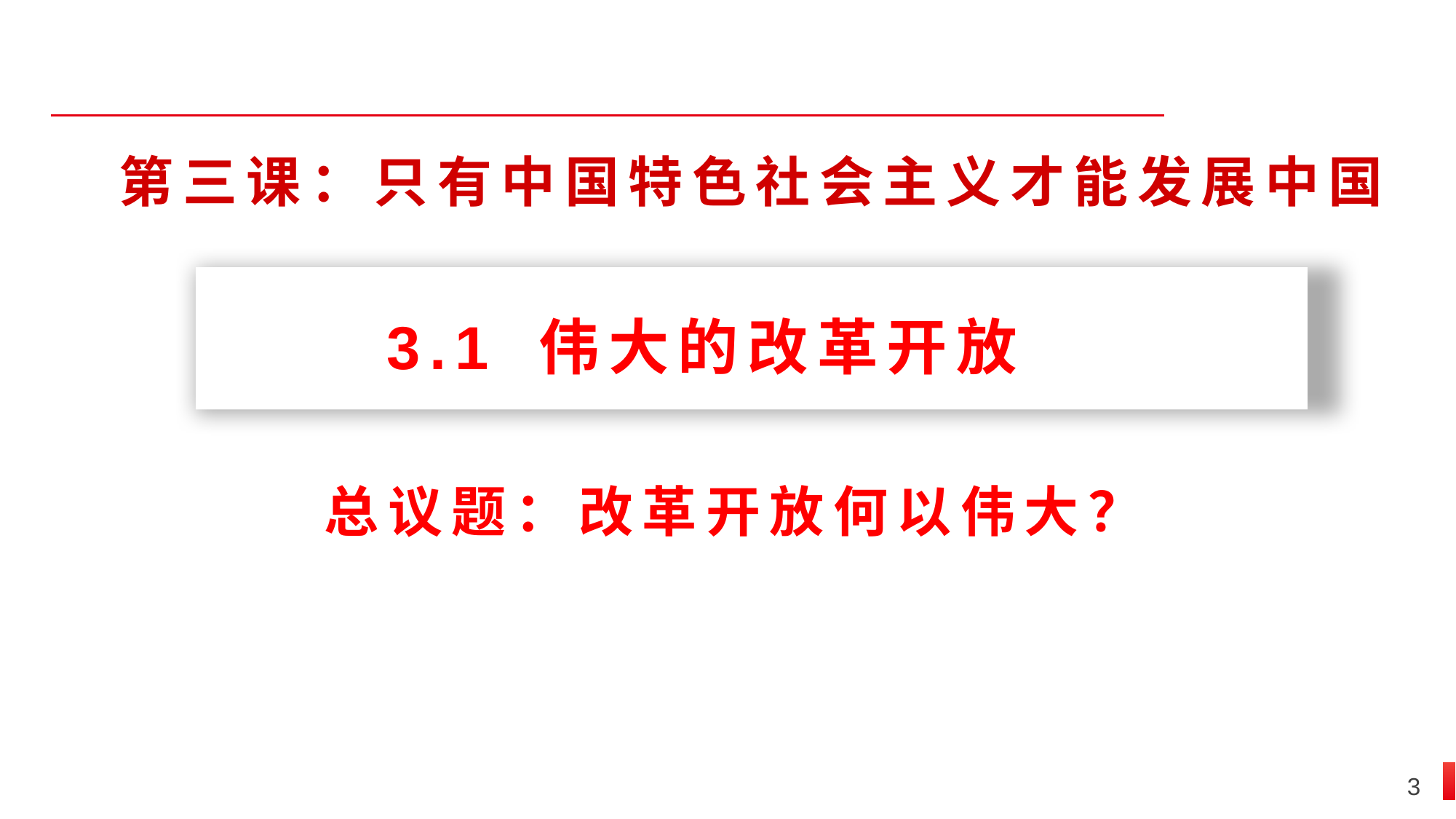

第三课：只有中国特色社会主义才能发展中国

3.1 伟大的改革开放
总议题：改革开放何以伟大？